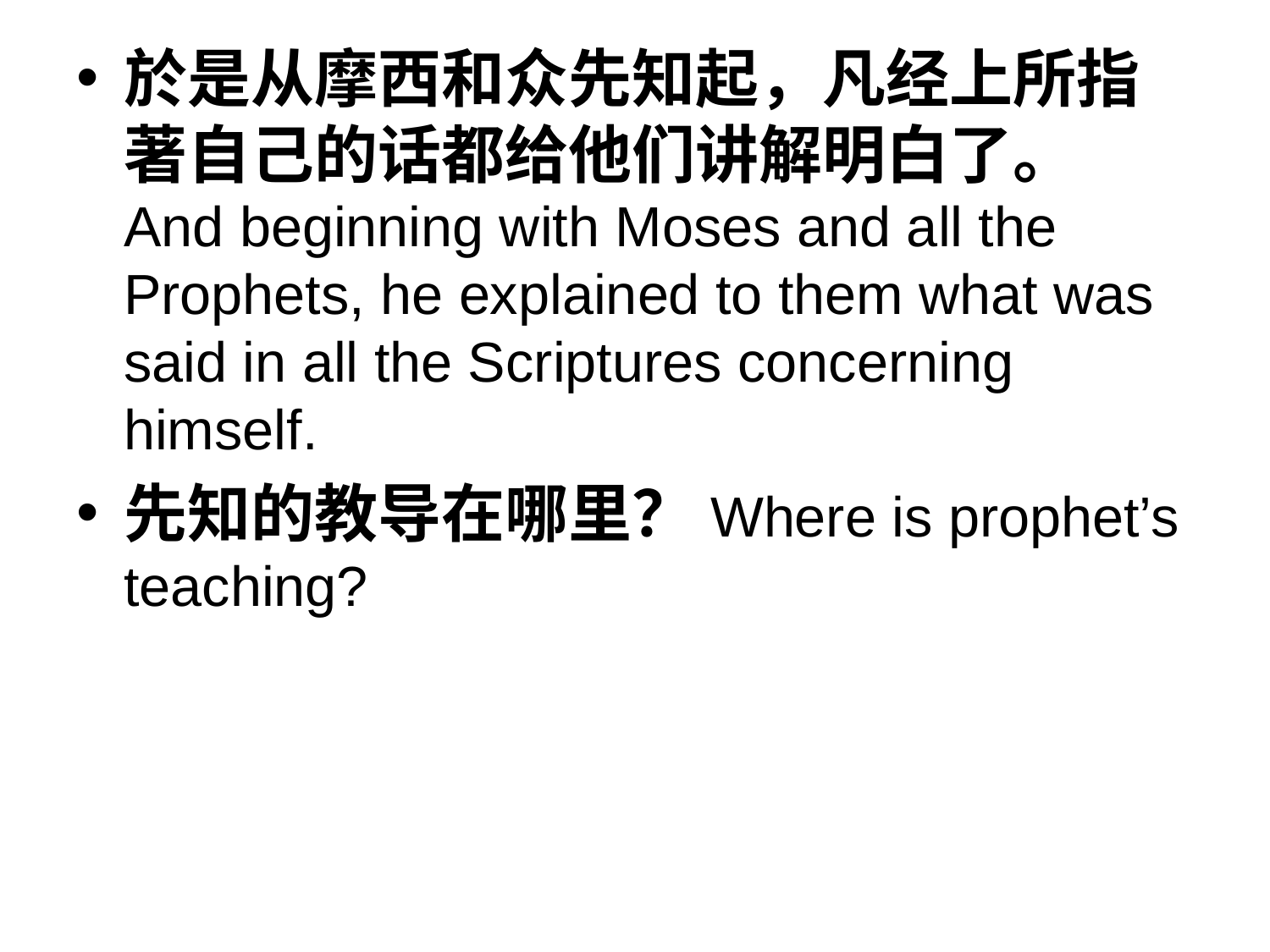

於是从摩西和众先知起，凡经上所指著自己的话都给他们讲解明白了。 And beginning with Moses and all the Prophets, he explained to them what was said in all the Scriptures concerning himself.
先知的教导在哪里？Where is prophet’s teaching?